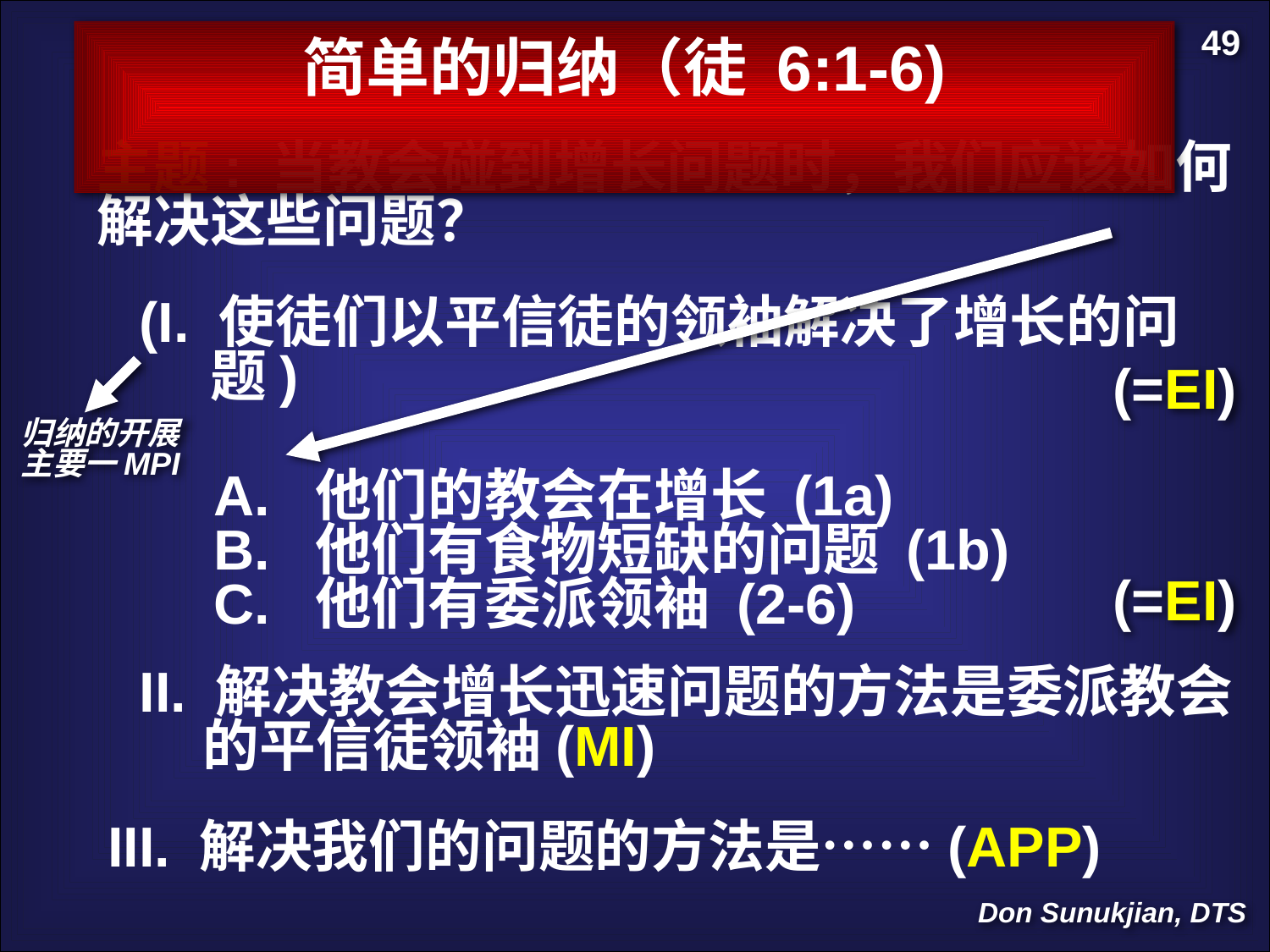

49
简单的归纳（徒 6:1-6)
主题: 当教会碰到增长问题时，我们应该如何解决这些问题？

(I. 使徒们以平信徒的领袖解决了增长的问题)

(=EI)
归纳的开展 主要一MPI
A.  他们的教会在增长 (1a)
B.  他们有食物短缺的问题 (1b)
C.  他们有委派领袖 (2-6)
(=EI)
II. 解决教会增长迅速问题的方法是委派教会的平信徒领袖(MI)
III. 解决我们的问题的方法是……(APP)
Don Sunukjian, DTS